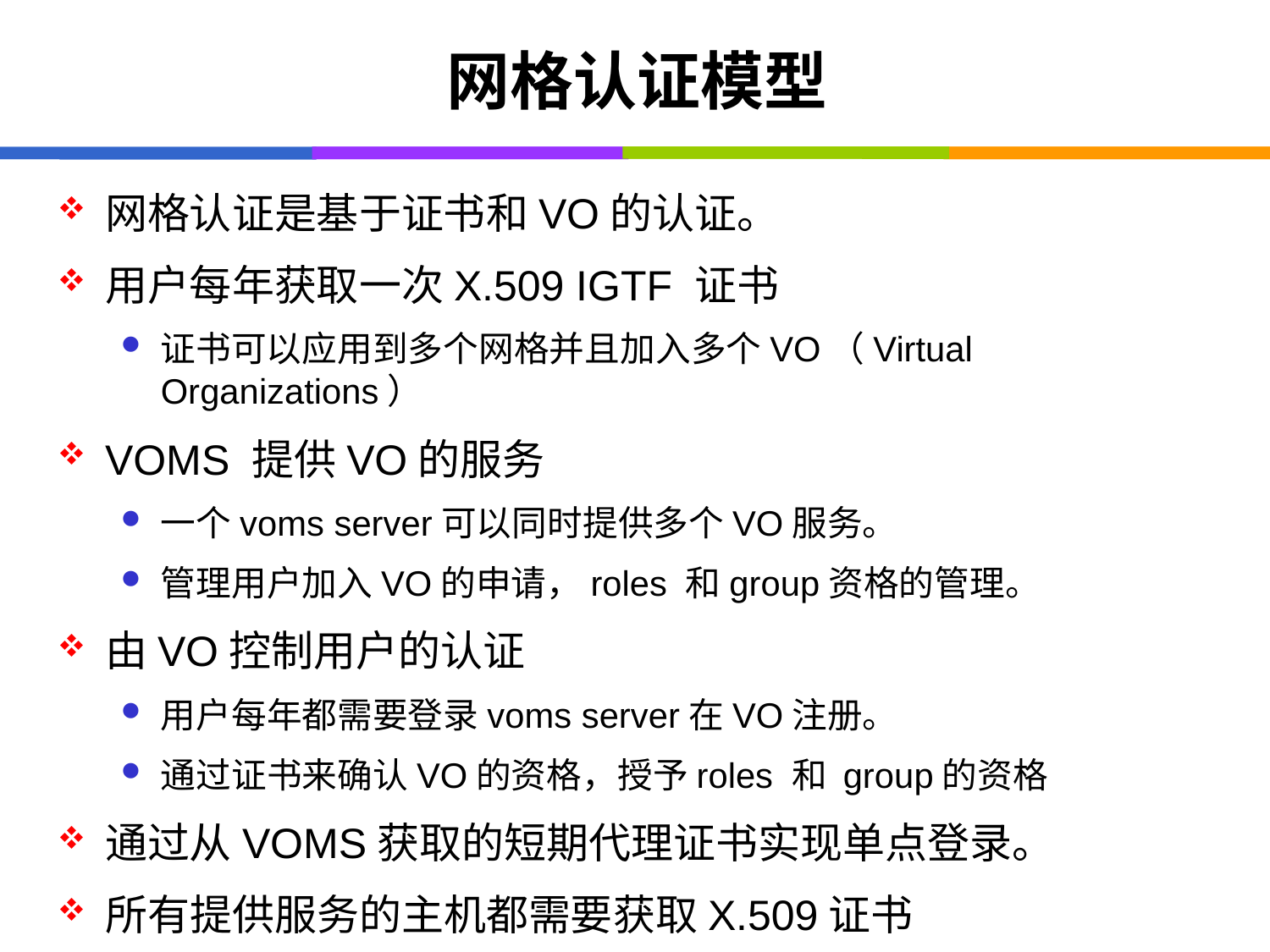

# 网格认证模型
网格认证是基于证书和VO的认证。
用户每年获取一次X.509 IGTF 证书
证书可以应用到多个网格并且加入多个VO（Virtual Organizations）
VOMS 提供VO的服务
一个voms server可以同时提供多个VO服务。
管理用户加入VO的申请，roles 和group资格的管理。
由VO控制用户的认证
用户每年都需要登录voms server在VO注册。
通过证书来确认VO的资格，授予roles 和 group的资格
通过从VOMS获取的短期代理证书实现单点登录。
所有提供服务的主机都需要获取X.509证书